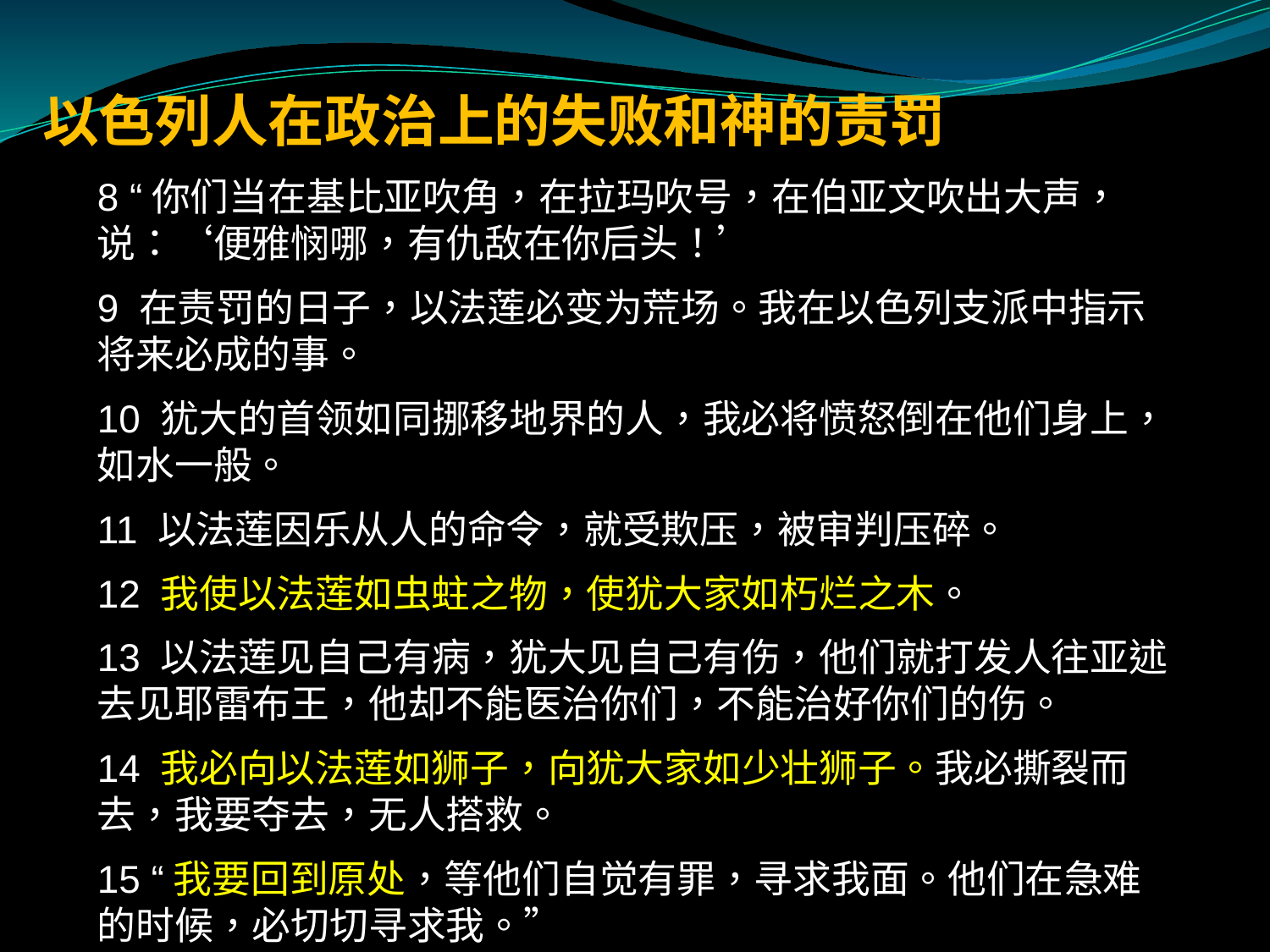

# 以色列人在政治上的失败和神的责罚
8 “你们当在基比亚吹角，在拉玛吹号，在伯亚文吹出大声，说：‘便雅悯哪，有仇敌在你后头！’
9 在责罚的日子，以法莲必变为荒场。我在以色列支派中指示将来必成的事。
10 犹大的首领如同挪移地界的人，我必将愤怒倒在他们身上，如水一般。
11 以法莲因乐从人的命令，就受欺压，被审判压碎。
12 我使以法莲如虫蛀之物，使犹大家如朽烂之木。
13 以法莲见自己有病，犹大见自己有伤，他们就打发人往亚述去见耶雷布王，他却不能医治你们，不能治好你们的伤。
14 我必向以法莲如狮子，向犹大家如少壮狮子。我必撕裂而去，我要夺去，无人搭救。
15 “我要回到原处，等他们自觉有罪，寻求我面。他们在急难的时候，必切切寻求我。”